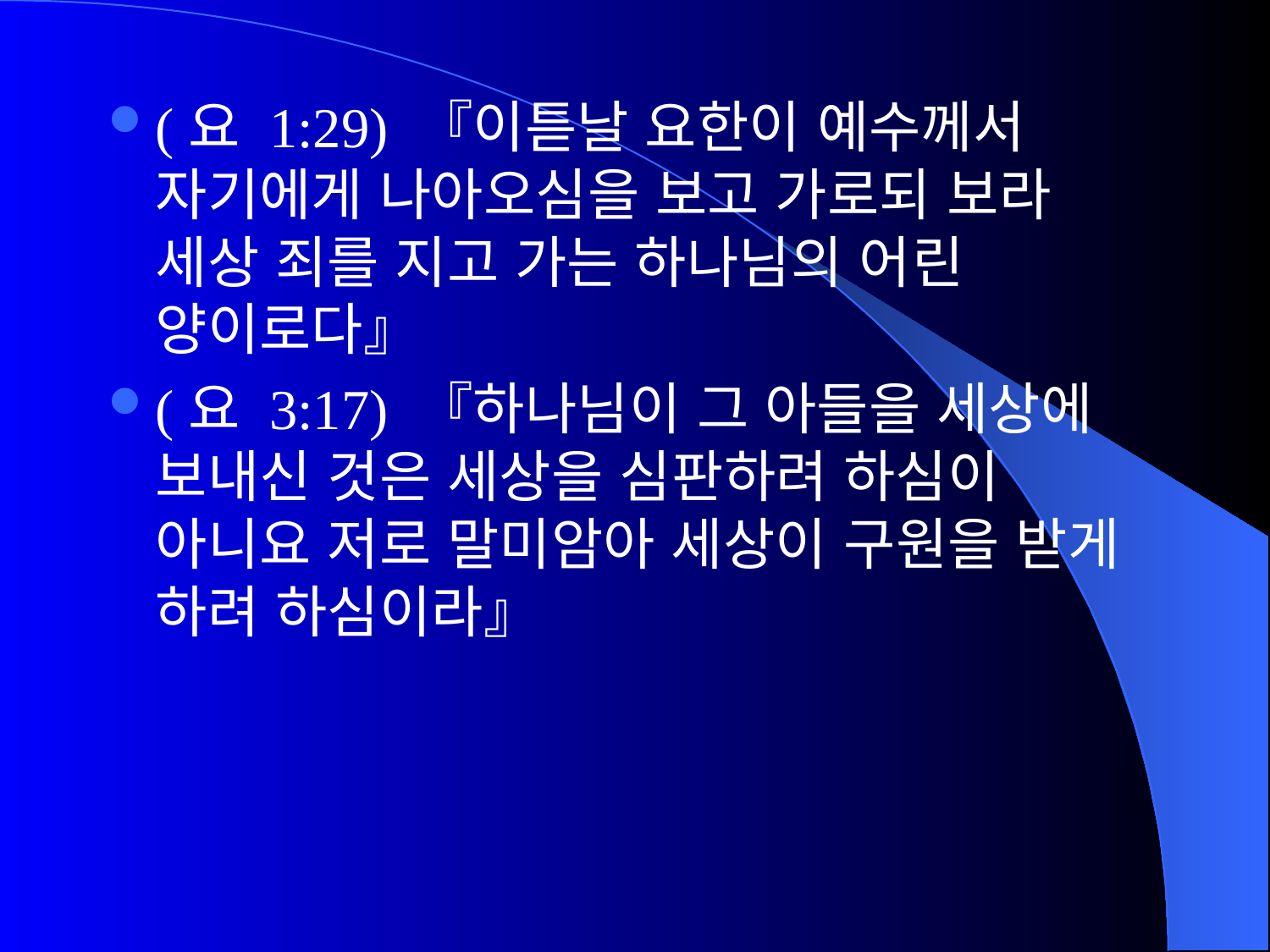

(요 1:29) 『이튿날 요한이 예수께서 자기에게 나아오심을 보고 가로되 보라 세상 죄를 지고 가는 하나님의 어린 양이로다』
(요 3:17) 『하나님이 그 아들을 세상에 보내신 것은 세상을 심판하려 하심이 아니요 저로 말미암아 세상이 구원을 받게 하려 하심이라』